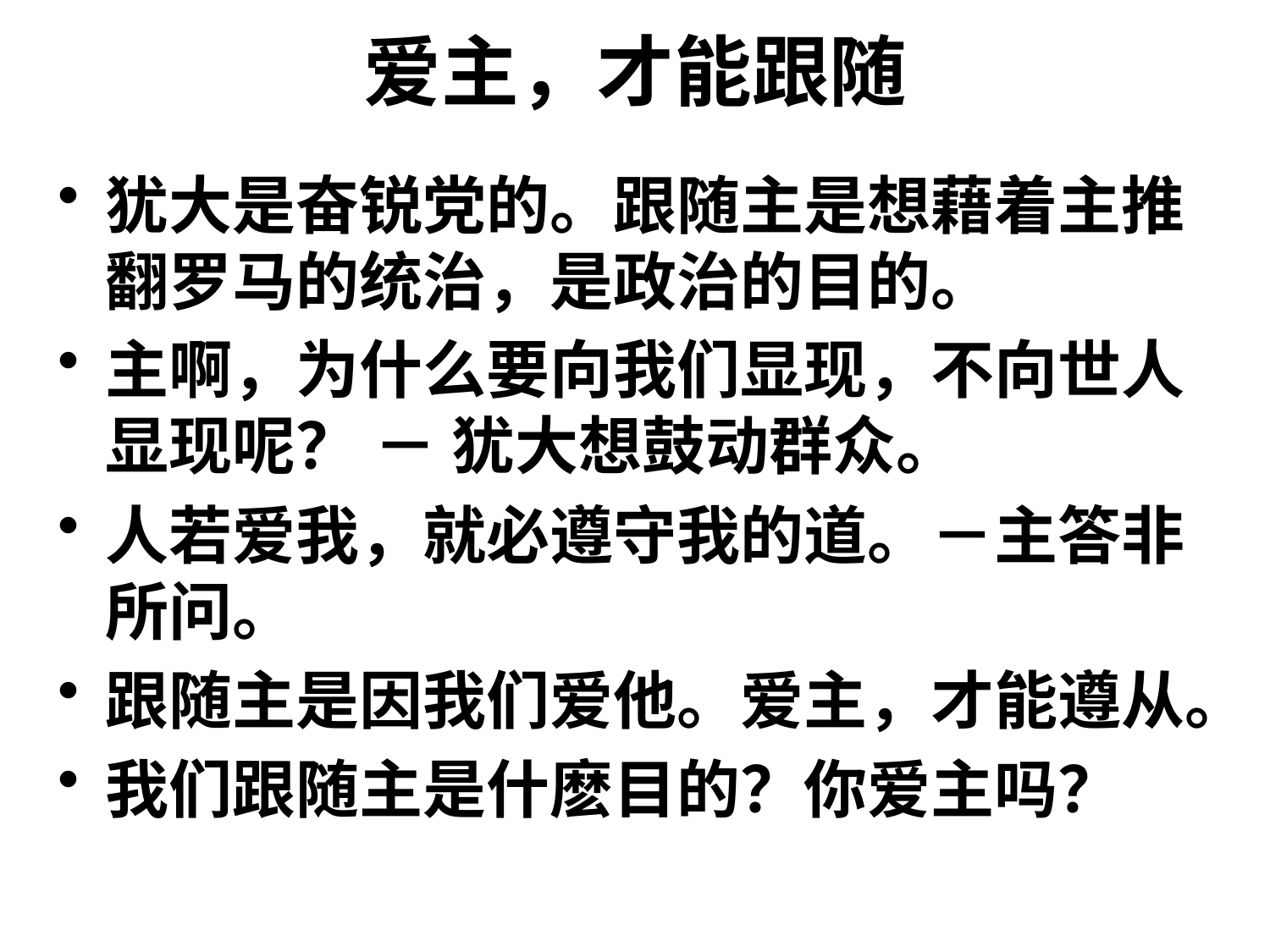

# 爱主，才能跟随
犹大是奋锐党的。跟随主是想藉着主推翻罗马的统治，是政治的目的。
主啊，为什么要向我们显现，不向世人显现呢？ － 犹大想鼓动群众。
人若爱我，就必遵守我的道。－主答非所问。
跟随主是因我们爱他。爱主，才能遵从。
我们跟随主是什麽目的？你爱主吗？